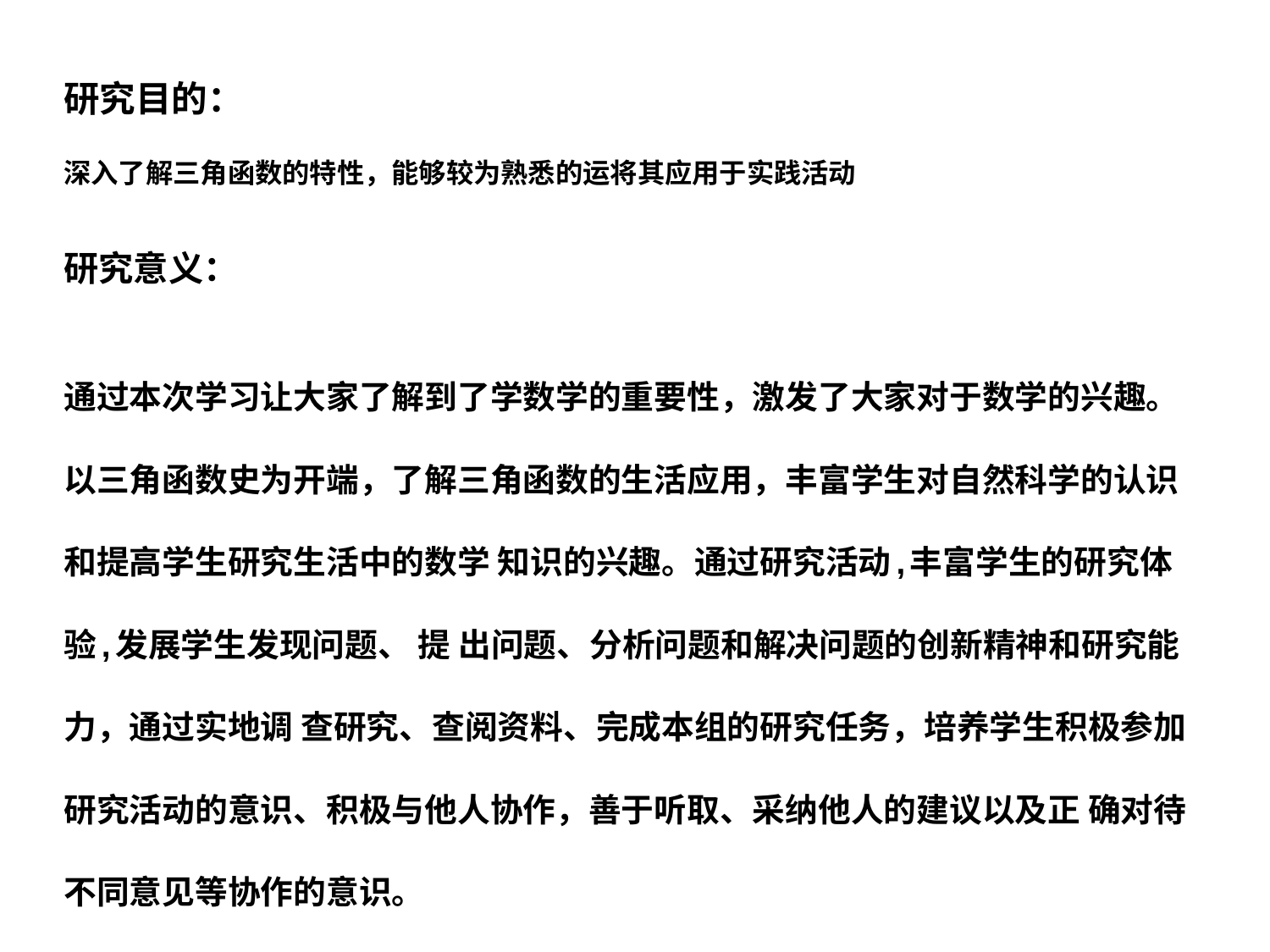

研究目的：

深入了解三角函数的特性，能够较为熟悉的运将其应用于实践活动

研究意义：

通过本次学习让大家了解到了学数学的重要性，激发了大家对于数学的兴趣。以三角函数史为开端，了解三角函数的生活应用，丰富学生对自然科学的认识和提高学生研究生活中的数学 知识的兴趣。通过研究活动,丰富学生的研究体验,发展学生发现问题、 提 出问题、分析问题和解决问题的创新精神和研究能力，通过实地调 查研究、查阅资料、完成本组的研究任务，培养学生积极参加研究活动的意识、积极与他人协作，善于听取、采纳他人的建议以及正 确对待不同意见等协作的意识。